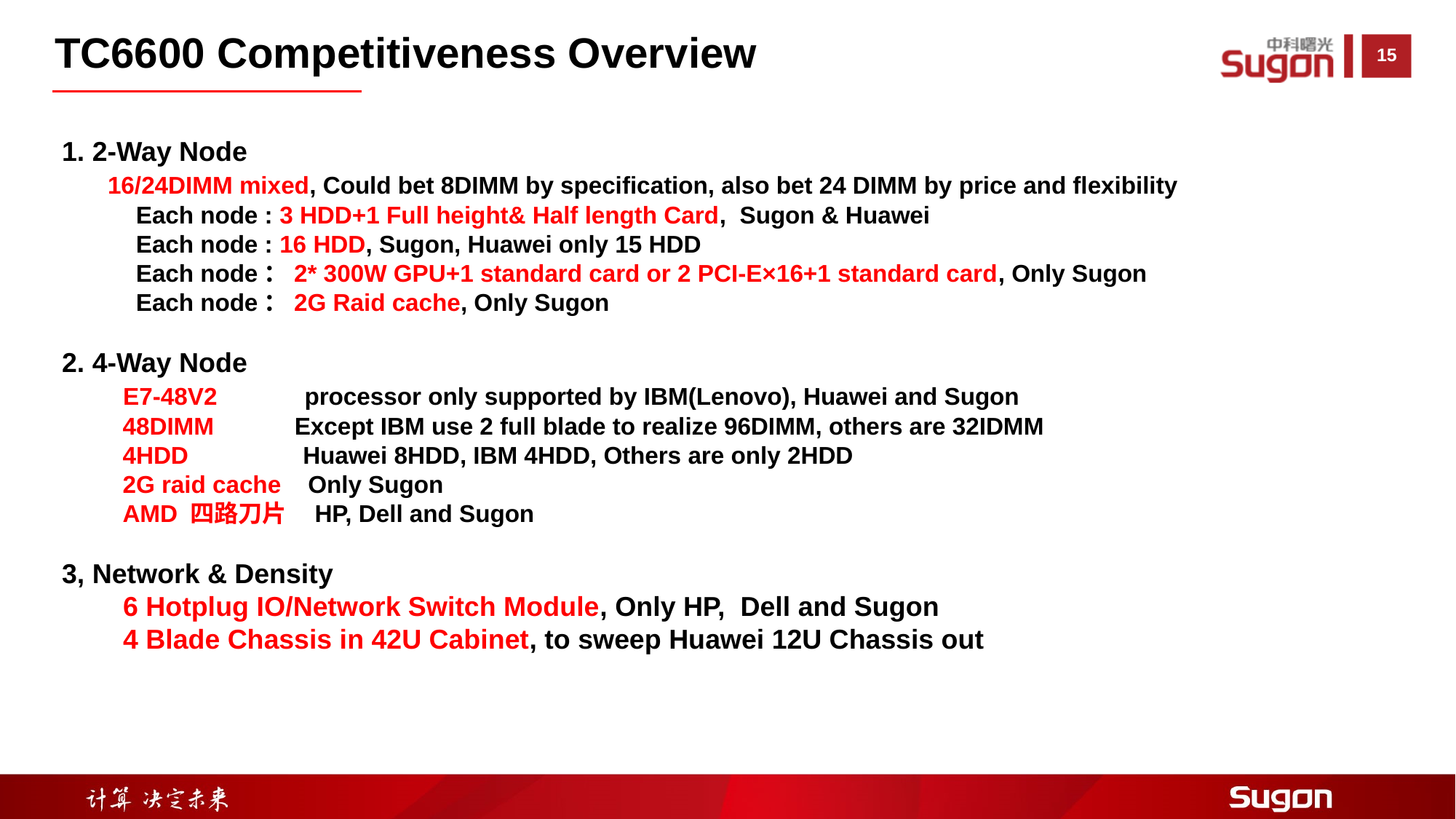

TC6600 Competitiveness Overview
1. 2-Way Node
      16/24DIMM mixed, Could bet 8DIMM by specification, also bet 24 DIMM by price and flexibility
           Each node : 3 HDD+1 Full height& Half length Card,  Sugon & Huawei
           Each node : 16 HDD, Sugon, Huawei only 15 HDD
           Each node：2* 300W GPU+1 standard card or 2 PCI-E×16+1 standard card, Only Sugon
           Each node：2G Raid cache, Only Sugon

2. 4-Way Node
        E7-48V2             processor only supported by IBM(Lenovo), Huawei and Sugon
         48DIMM            Except IBM use 2 full blade to realize 96DIMM, others are 32IDMM
         4HDD                 Huawei 8HDD, IBM 4HDD, Others are only 2HDD
         2G raid cache    Only Sugon
         AMD 四路刀片    HP, Dell and Sugon

3, Network & Density
        6 Hotplug IO/Network Switch Module, Only HP,  Dell and Sugon
        4 Blade Chassis in 42U Cabinet, to sweep Huawei 12U Chassis out